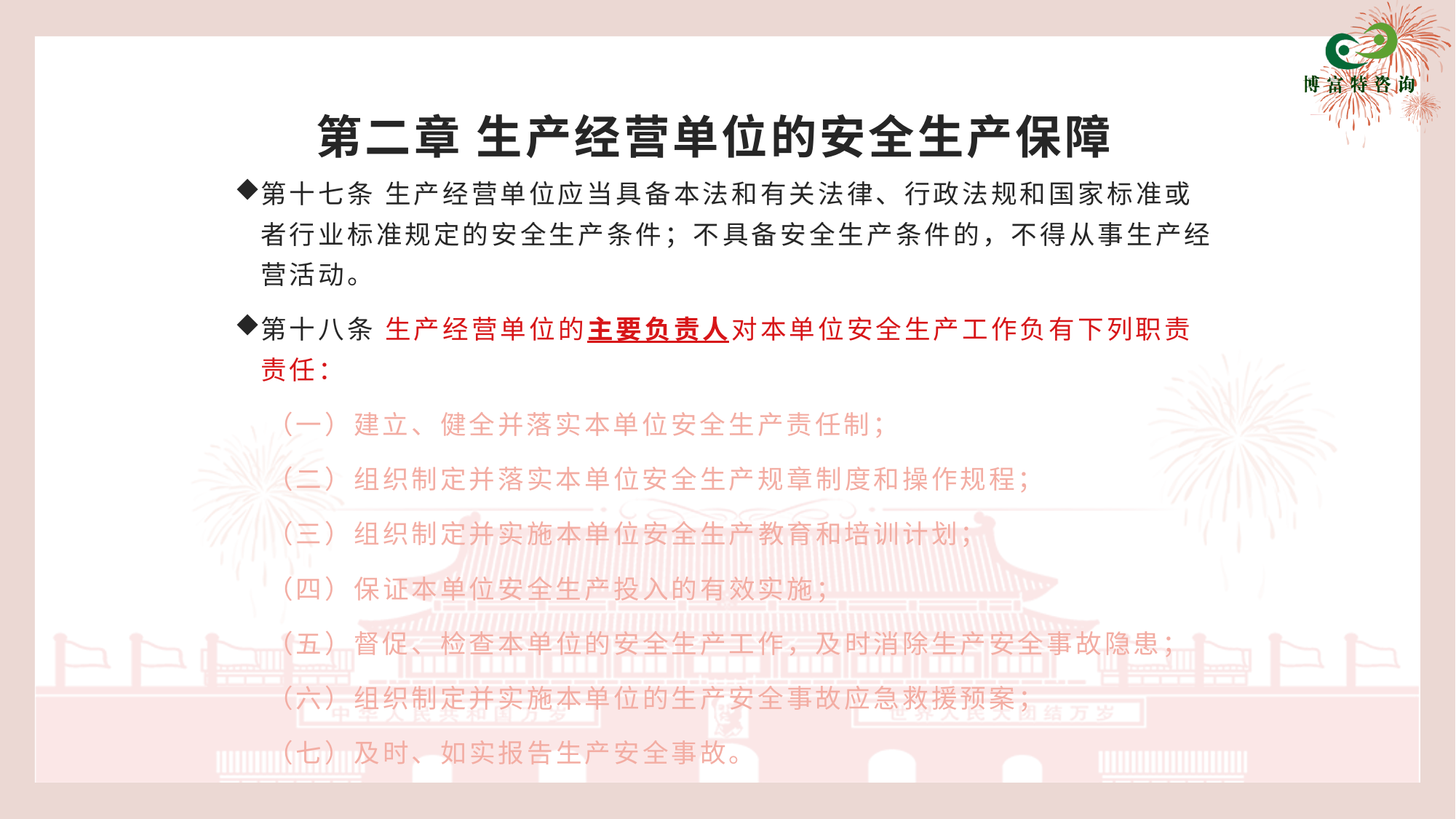

# 第二章 生产经营单位的安全生产保障
第十七条 生产经营单位应当具备本法和有关法律、行政法规和国家标准或者行业标准规定的安全生产条件；不具备安全生产条件的，不得从事生产经营活动。
第十八条 生产经营单位的主要负责人对本单位安全生产工作负有下列职责责任：
   （一）建立、健全并落实本单位安全生产责任制；
   （二）组织制定并落实本单位安全生产规章制度和操作规程；
   （三）组织制定并实施本单位安全生产教育和培训计划；
   （四）保证本单位安全生产投入的有效实施；
   （五）督促、检查本单位的安全生产工作，及时消除生产安全事故隐患；
   （六）组织制定并实施本单位的生产安全事故应急救援预案；
   （七）及时、如实报告生产安全事故。